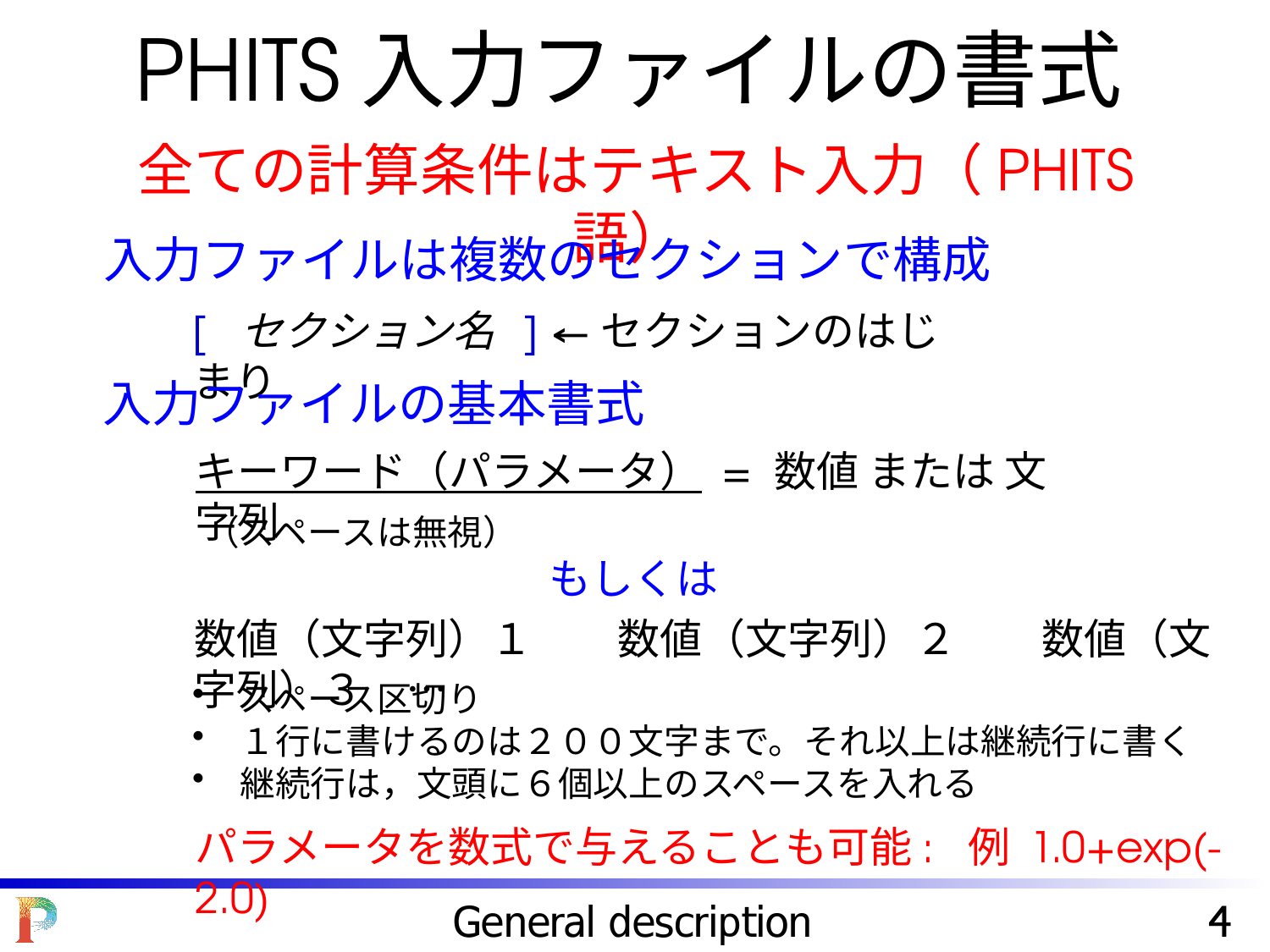

PHITS入力ファイルの書式
 全ての計算条件はテキスト入力（PHITS語）

入力ファイルは複数のセクションで構成
[  セクション名  ] ←セクションのはじまり
入力ファイルの基本書式
キーワード（パラメータ） = 数値 または 文字列
（スペースは無視）
もしくは
数値（文字列）１　　数値（文字列）２　　数値（文字列）３　…
スペース区切り
１行に書けるのは２００文字まで。それ以上は継続行に書く
継続行は，文頭に６個以上のスペースを入れる
パラメータを数式で与えることも可能:  例 1.0+exp(-2.0)
General description